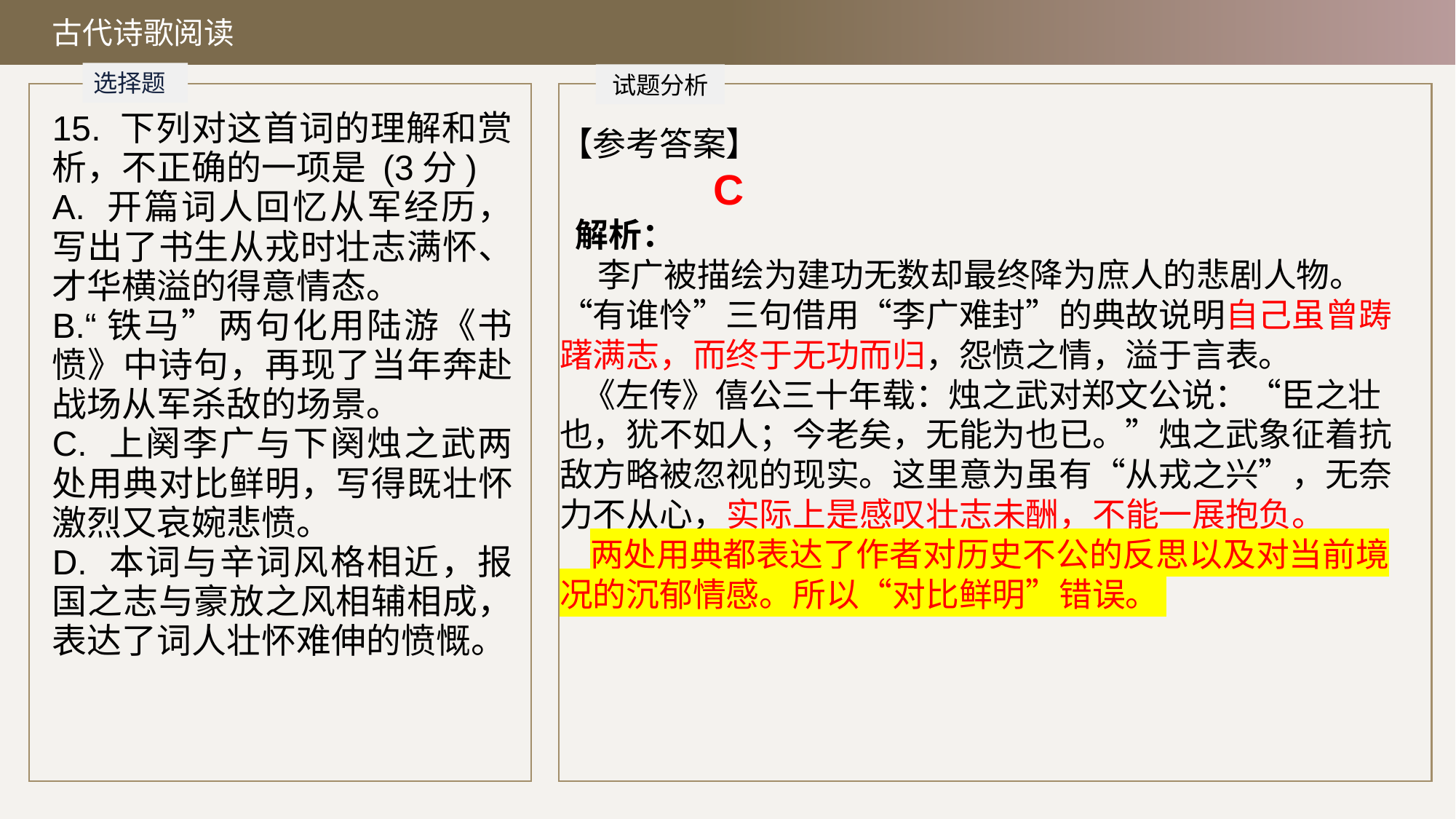

古代诗歌阅读
选择题
试题分析

15. 下列对这首词的理解和赏析，不正确的一项是 (3分)
A. 开篇词人回忆从军经历，写出了书生从戎时壮志满怀、才华横溢的得意情态。
B.“铁马”两句化用陆游《书愤》中诗句，再现了当年奔赴战场从军杀敌的场景。
C. 上阕李广与下阕烛之武两处用典对比鲜明，写得既壮怀激烈又哀婉悲愤。
D. 本词与辛词风格相近，报国之志与豪放之风相辅相成，表达了词人壮怀难伸的愤慨。
【参考答案】
             C
 解析：
    李广被描绘为建功无数却最终降为庶人的悲剧人物。“有谁怜”三句借用“李广难封”的典故说明自己虽曾踌躇满志，而终于无功而归，怨愤之情，溢于言表。
  《左传》僖公三十年载：烛之武对郑文公说：“臣之壮也，犹不如人；今老矣，无能为也已。”烛之武象征着抗敌方略被忽视的现实。这里意为虽有“从戎之兴”，无奈力不从心，实际上是感叹壮志未酬，不能一展抱负。
   两处用典都表达了作者对历史不公的反思以及对当前境况的沉郁情感。所以“对比鲜明”错误。